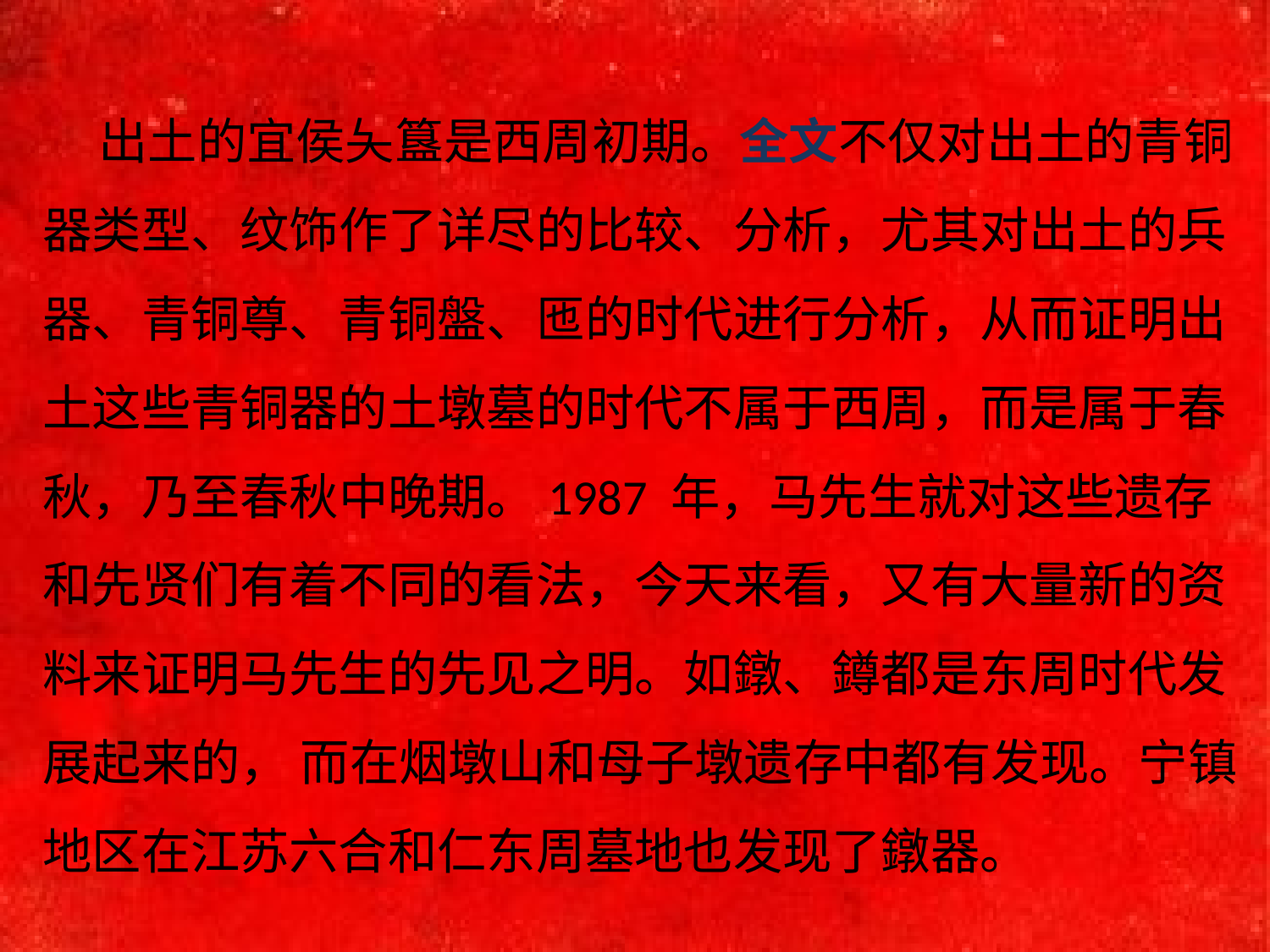

出土的宜侯夨簋是西周初期。全文不仅对出土的青铜器类型、纹饰作了详尽的比较、分析，尤其对出土的兵器、青铜尊、青铜盤、匜的时代进行分析，从而证明出土这些青铜器的土墩墓的时代不属于西周，而是属于春秋，乃至春秋中晚期。1987 年，马先生就对这些遗存和先贤们有着不同的看法，今天来看，又有大量新的资料来证明马先生的先见之明。如鐓、鐏都是东周时代发展起来的， 而在烟墩山和母子墩遗存中都有发现。宁镇地区在江苏六合和仁东周墓地也发现了鐓器。